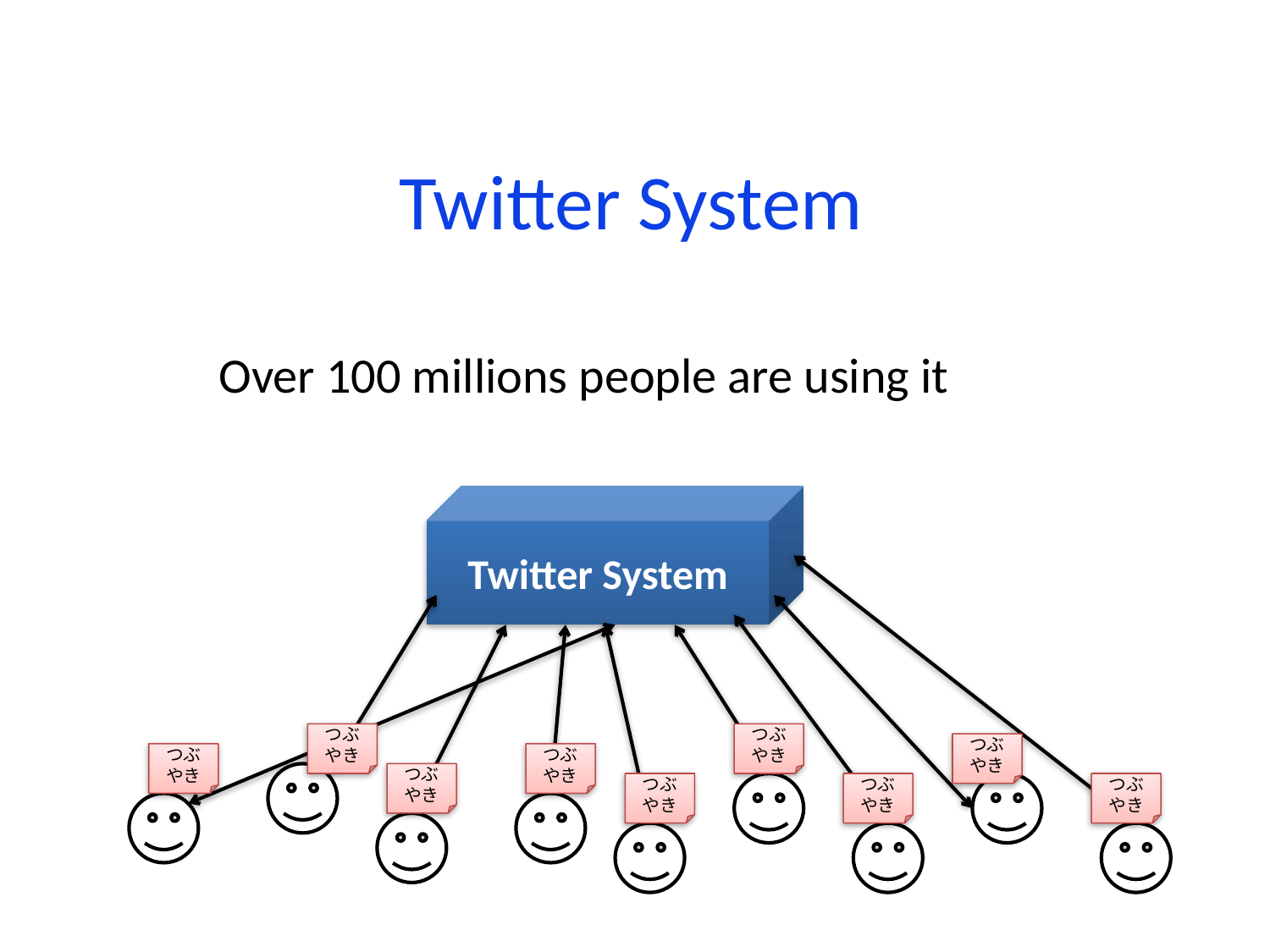

# Twitter System
Over 100 millions people are using it
Twitter System
つぶ
やき
つぶ
やき
つぶ
やき
つぶ
やき
つぶ
やき

つぶ
やき
つぶ
やき

つぶ
やき

つぶ
やき